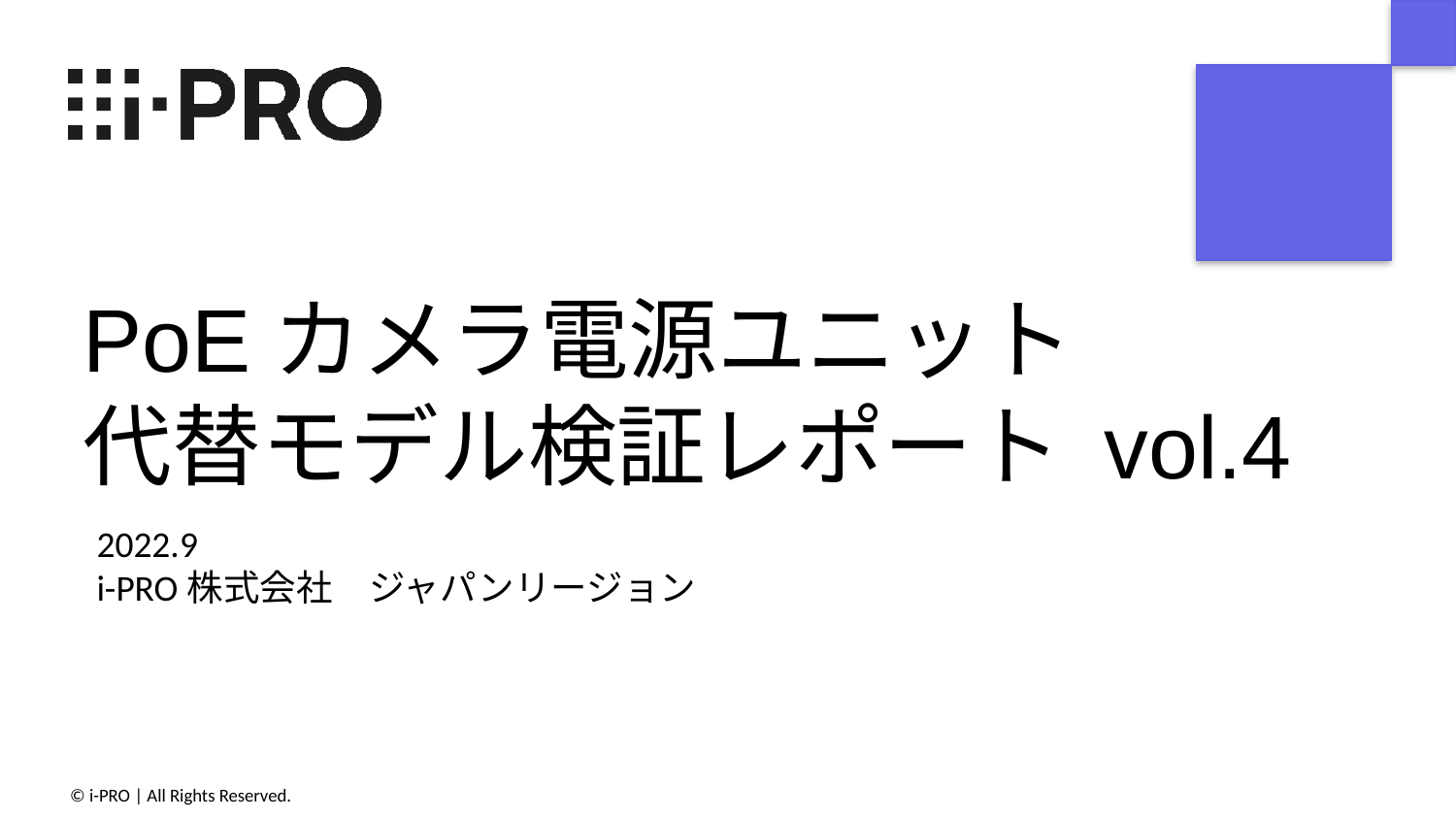

# PoEカメラ電源ユニット 代替モデル検証レポート vol.4
2022.9
i-PRO株式会社　ジャパンリージョン